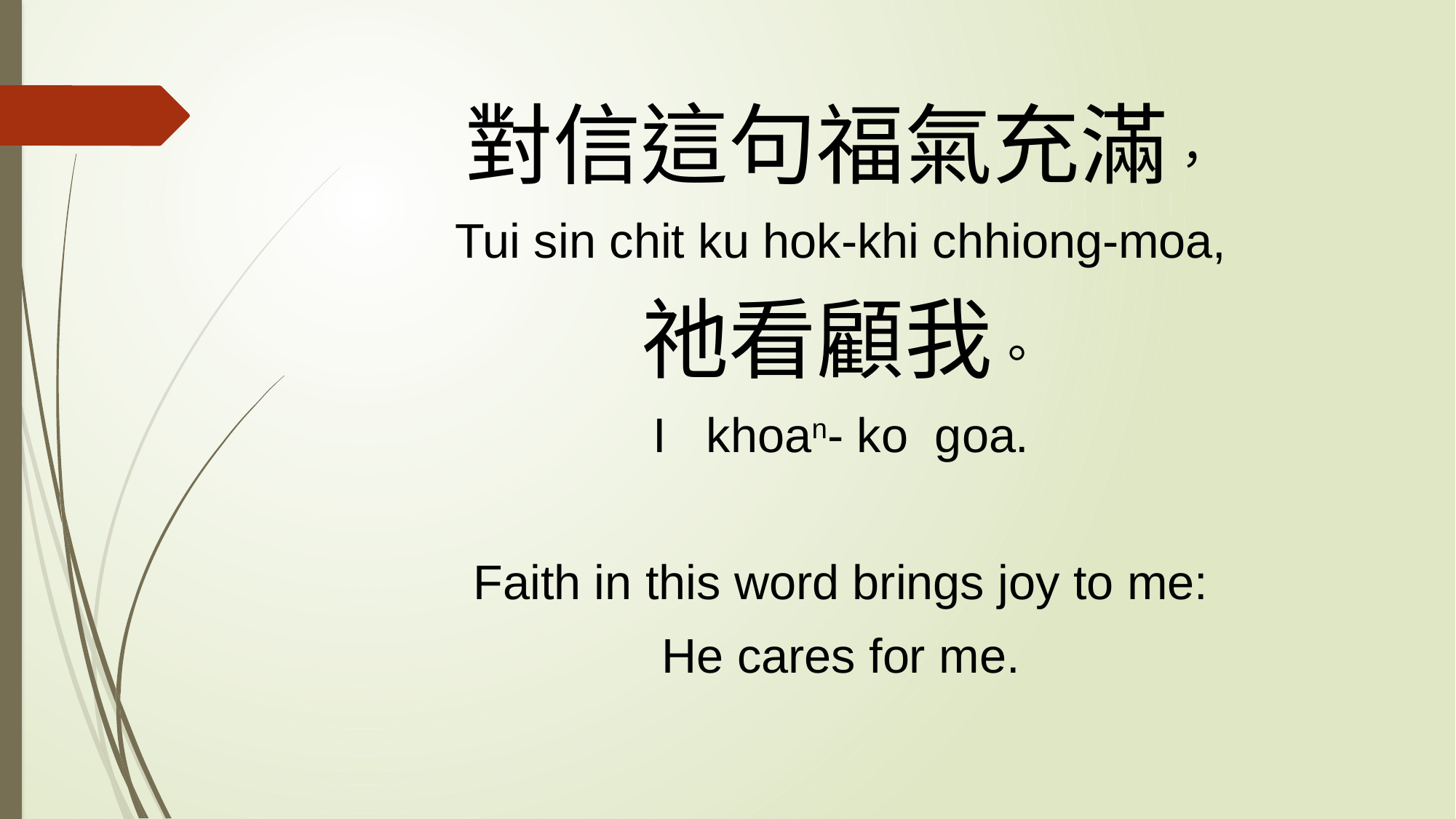

對信這句福氣充滿，
Tui sin chit ku hok-khi chhiong-moa,
祂看顧我。
I   khoan- ko  goa.

Faith in this word brings joy to me:
He cares for me.